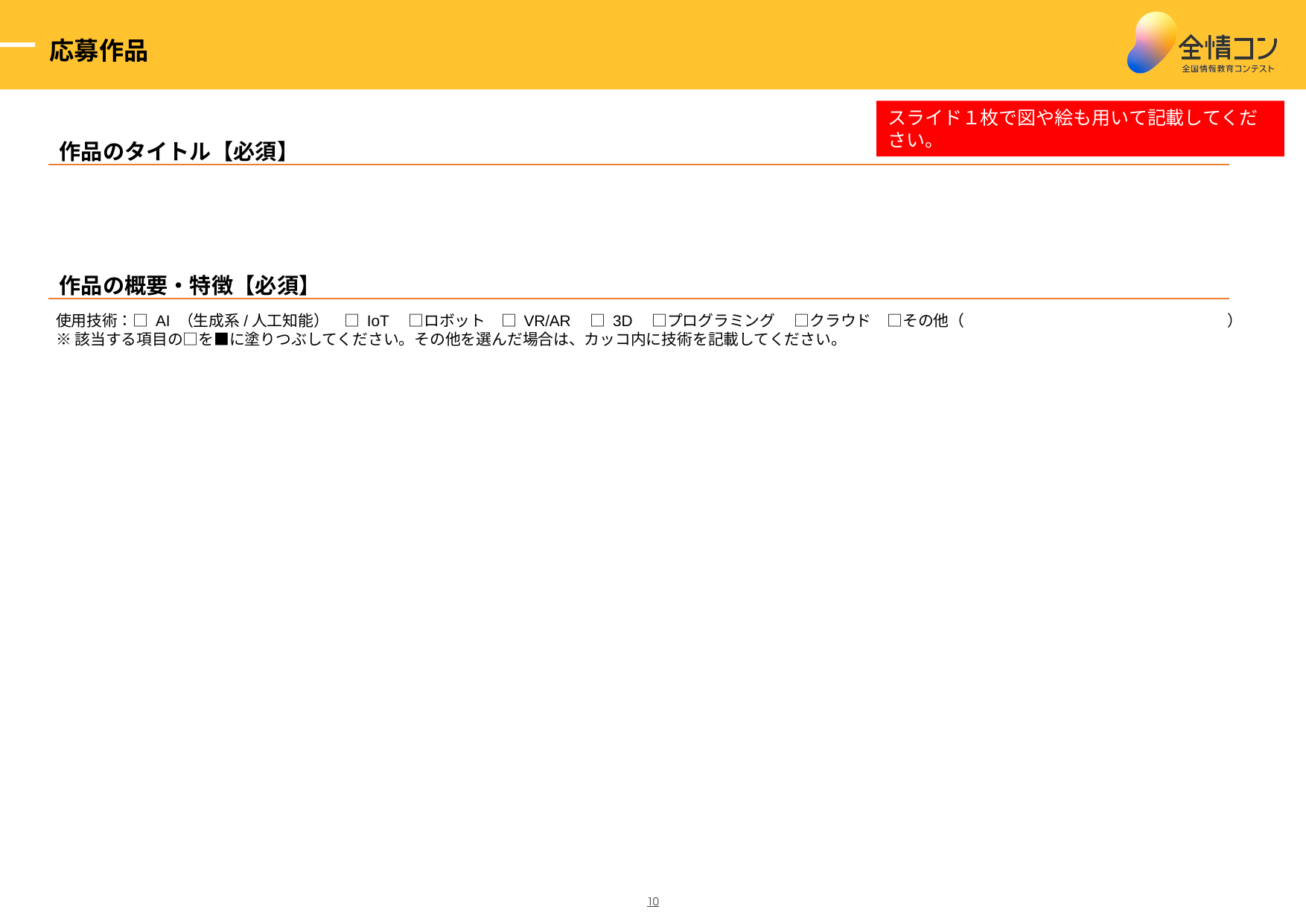

応募作品
スライド１枚で図や絵も用いて記載してください。
作品のタイトル【必須】
作品の概要・特徴【必須】
使用技術：□ AI （生成系/人工知能）　□ IoT　□ロボット　□ VR/AR　□ 3D　□プログラミング　 □クラウド　□その他（　　　　　　　　　　　　　　　　　）
※該当する項目の□を■に塗りつぶしてください。その他を選んだ場合は、カッコ内に技術を記載してください。
10